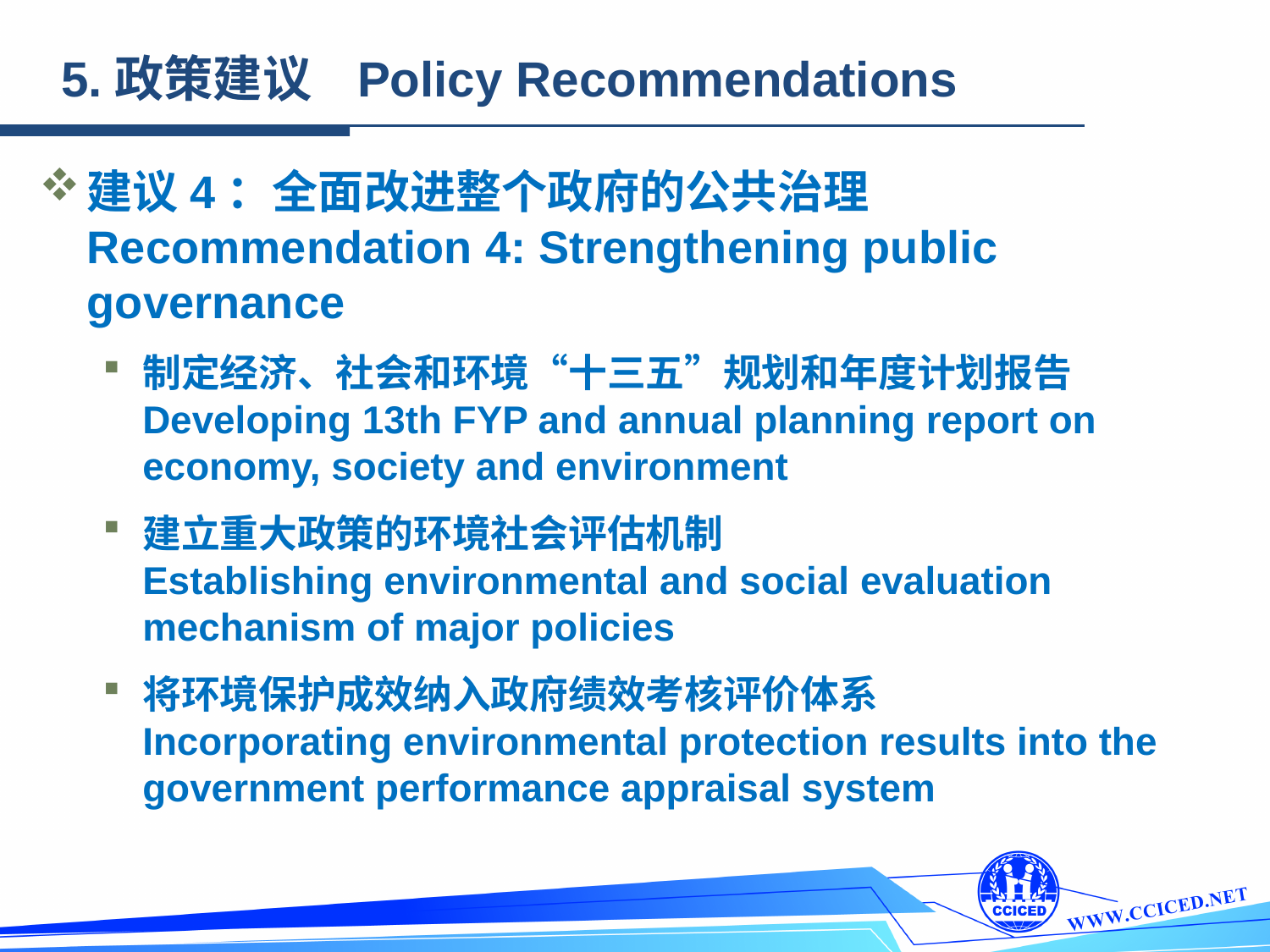

5.政策建议   Policy Recommendations
建议4：全面改进整个政府的公共治理
	Recommendation 4: Strengthening public governance
制定经济、社会和环境“十三五”规划和年度计划报告
	Developing 13th FYP and annual planning report on economy, society and environment
建立重大政策的环境社会评估机制
	Establishing environmental and social evaluation mechanism of major policies
将环境保护成效纳入政府绩效考核评价体系
	Incorporating environmental protection results into the government performance appraisal system